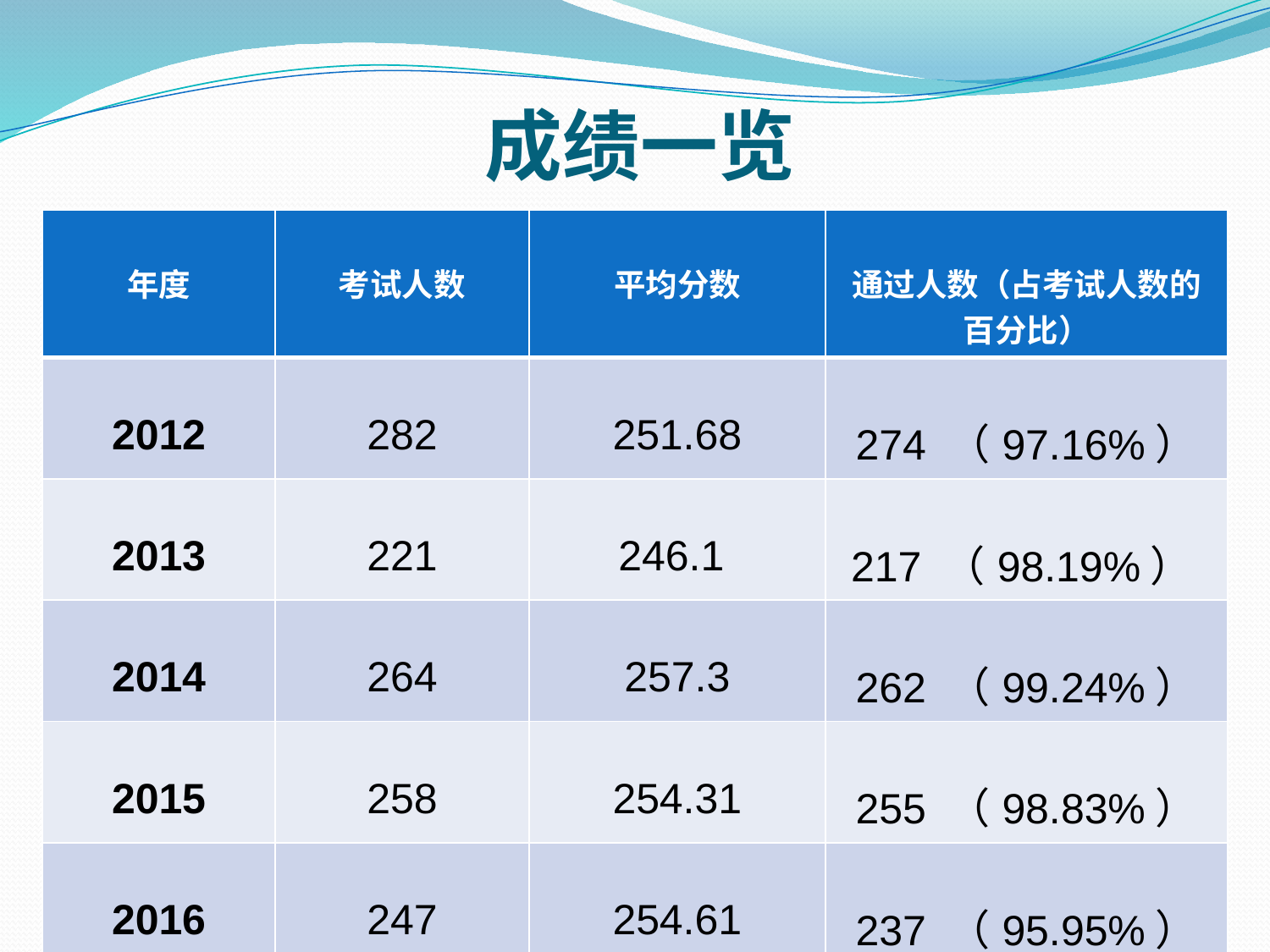

# 成绩一览
| 年度 | 考试人数 | 平均分数 | 通过人数（占考试人数的百分比） |
| --- | --- | --- | --- |
| 2012 | 282 | 251.68 | 274 （97.16%） |
| 2013 | 221 | 246.1 | 217 （98.19%） |
| 2014 | 264 | 257.3 | 262 （99.24%） |
| 2015 | 258 | 254.31 | 255 （98.83%） |
| 2016 | 247 | 254.61 | 237 （95.95%） |